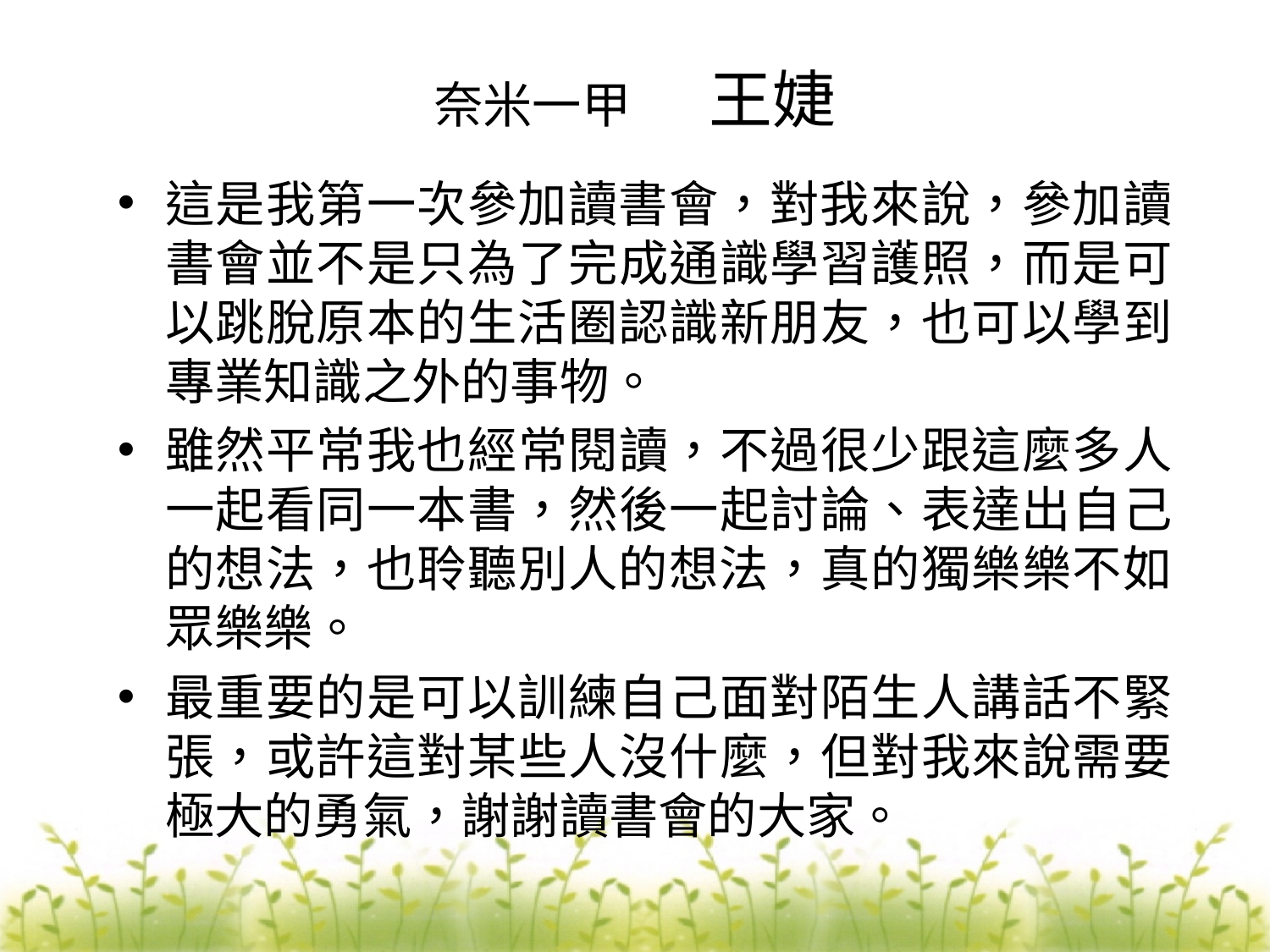

# 奈米一甲　王婕
這是我第一次參加讀書會，對我來說，參加讀書會並不是只為了完成通識學習護照，而是可以跳脫原本的生活圈認識新朋友，也可以學到專業知識之外的事物。
雖然平常我也經常閱讀，不過很少跟這麼多人一起看同一本書，然後一起討論、表達出自己的想法，也聆聽別人的想法，真的獨樂樂不如眾樂樂。
最重要的是可以訓練自己面對陌生人講話不緊張，或許這對某些人沒什麼，但對我來說需要極大的勇氣，謝謝讀書會的大家。